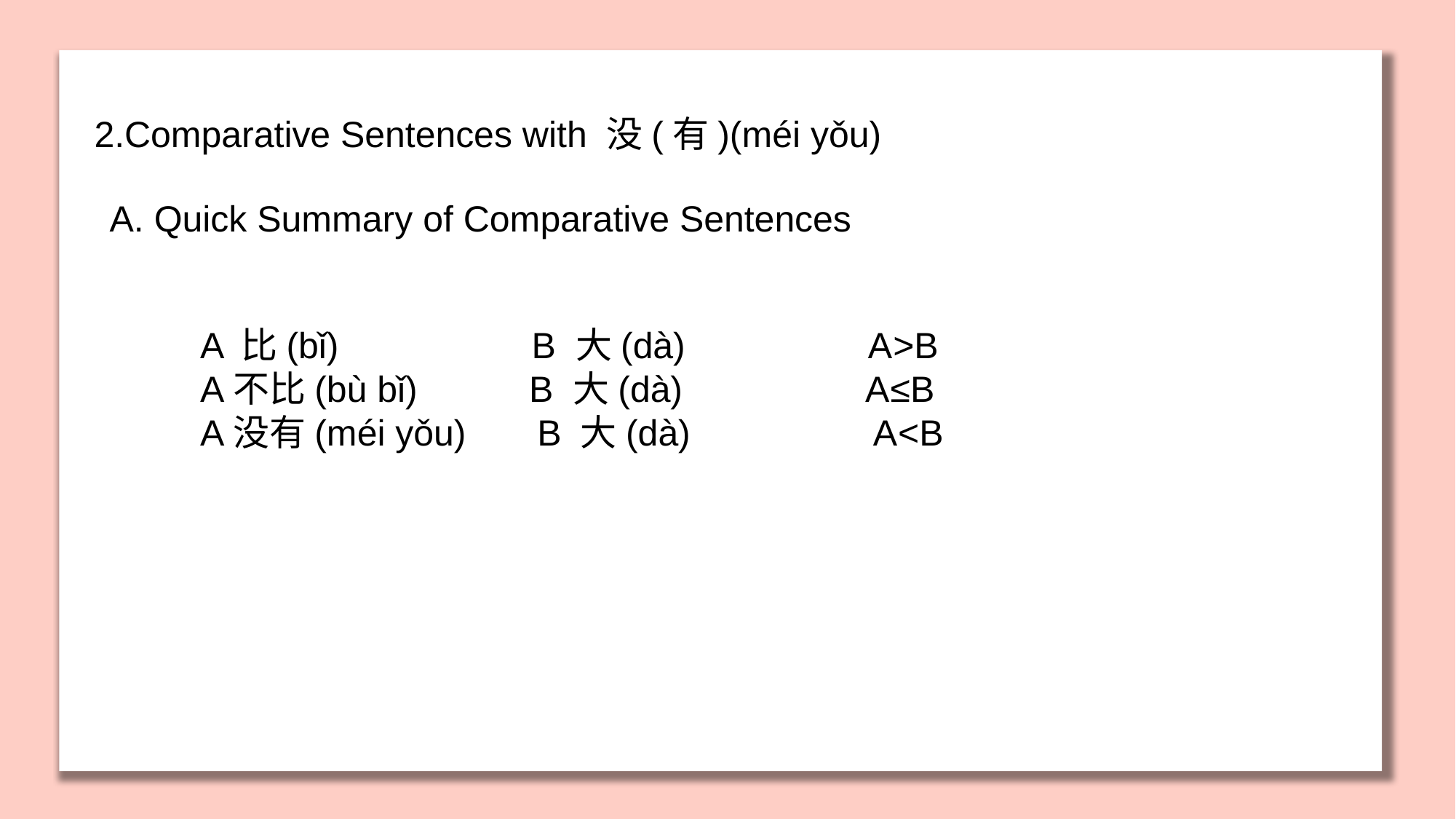

2.Comparative Sentences with 没(有)(méi yǒu)
A. Quick Summary of Comparative Sentences
A 比(bǐ)                   B 大(dà)                  A>B
A不比(bù bǐ)           B 大(dà)                  A≤B
A没有(méi yǒu)       B 大(dà)                  A<B